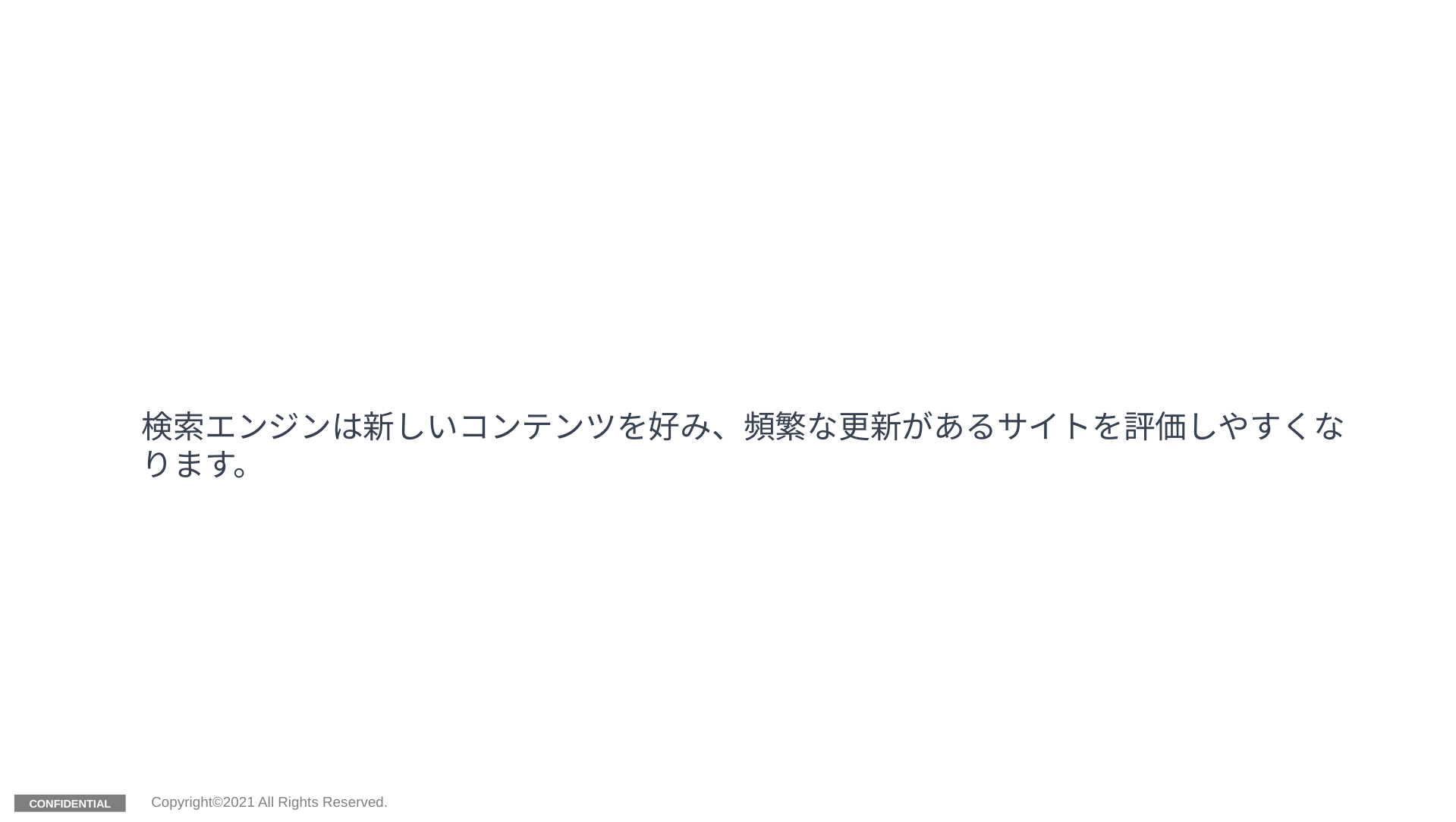

検索エンジンは新しいコンテンツを好み、頻繁な更新があるサイトを評価しやすくなります。